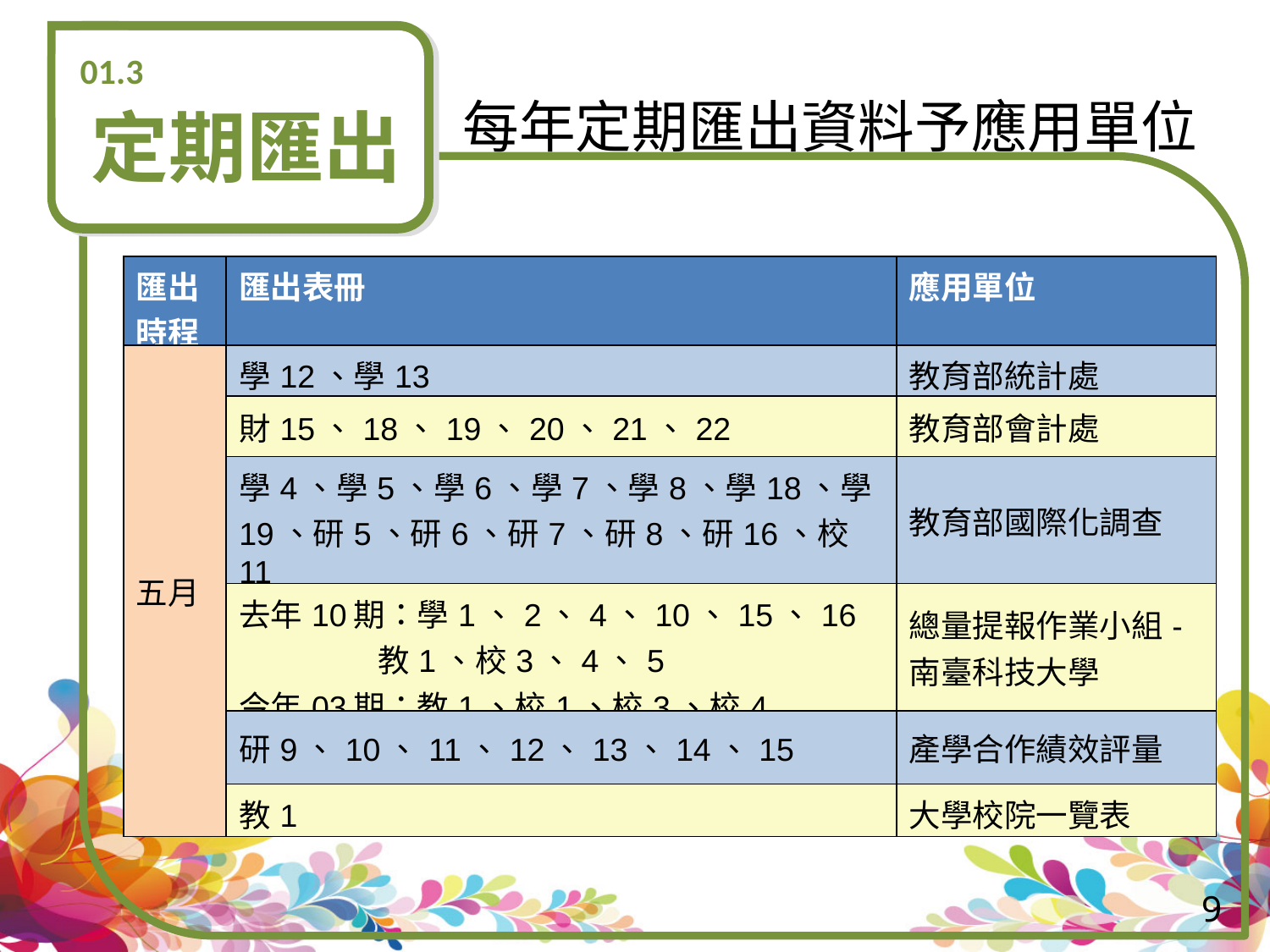

01.3
# 每年定期匯出資料予應用單位
定期匯出

| 匯出時程 | 匯出表冊 | 應用單位 |
| --- | --- | --- |
| 五月 | 學12、學13 | 教育部統計處 |
|  | 財15、18、19、20、21、22 | 教育部會計處 |
|  | 學4、學5、學6、學7、學8、學18、學19、研5、研6、研7、研8、研16、校11 | 教育部國際化調查 |
|  | 去年10期：學1、2、4、10、15、16 教1、校3、4、5 今年03期：教1、校1、校3、校4 | 總量提報作業小組- 南臺科技大學 |
|  | 研9、10、11、12、13、14、15 | 產學合作績效評量 |
|  | 教1 | 大學校院一覽表 |
9